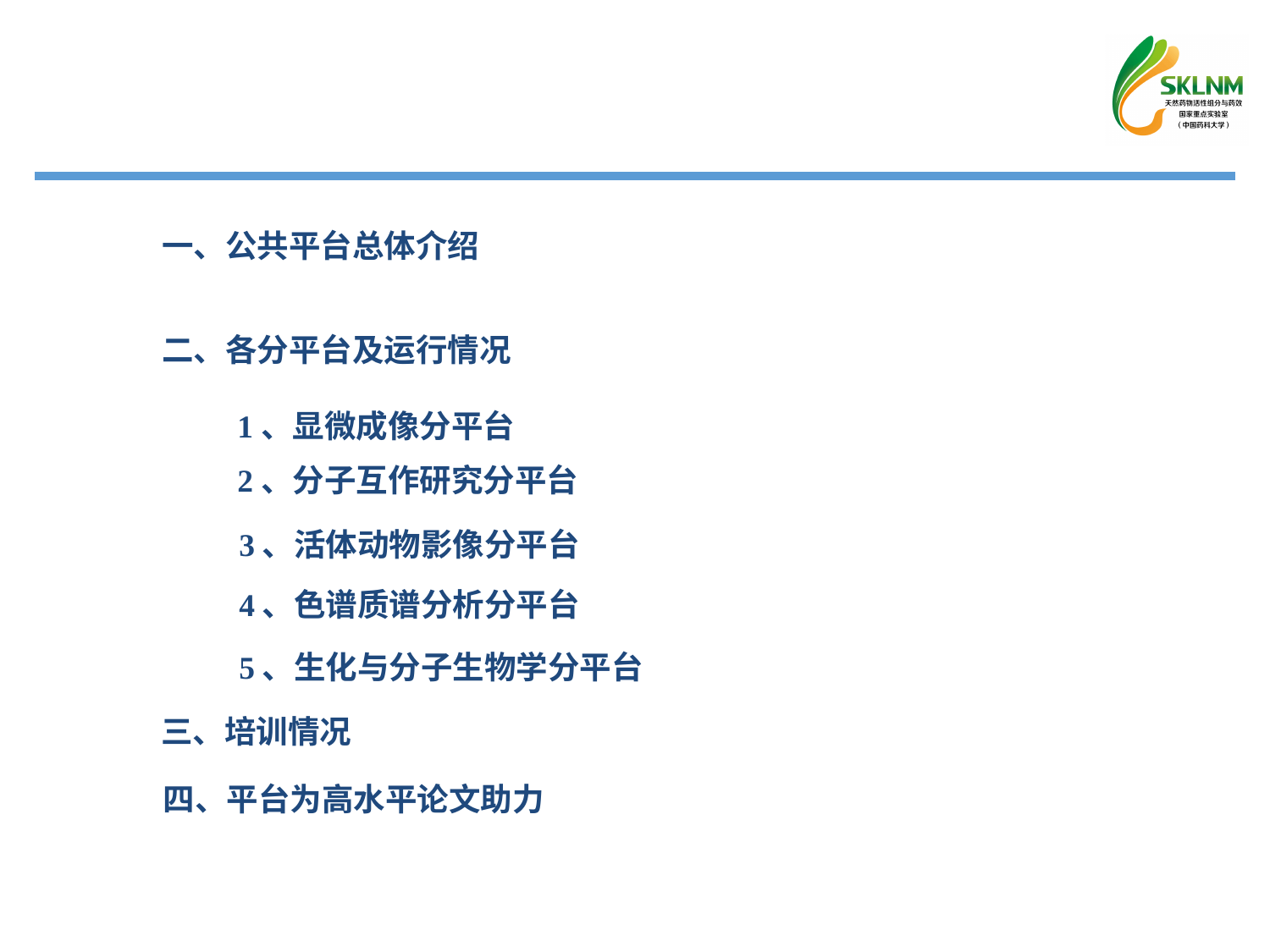

一、公共平台总体介绍
二、各分平台及运行情况
1、显微成像分平台
2、分子互作研究分平台
3、活体动物影像分平台
4、色谱质谱分析分平台
5、生化与分子生物学分平台
三、培训情况
四、平台为高水平论文助力